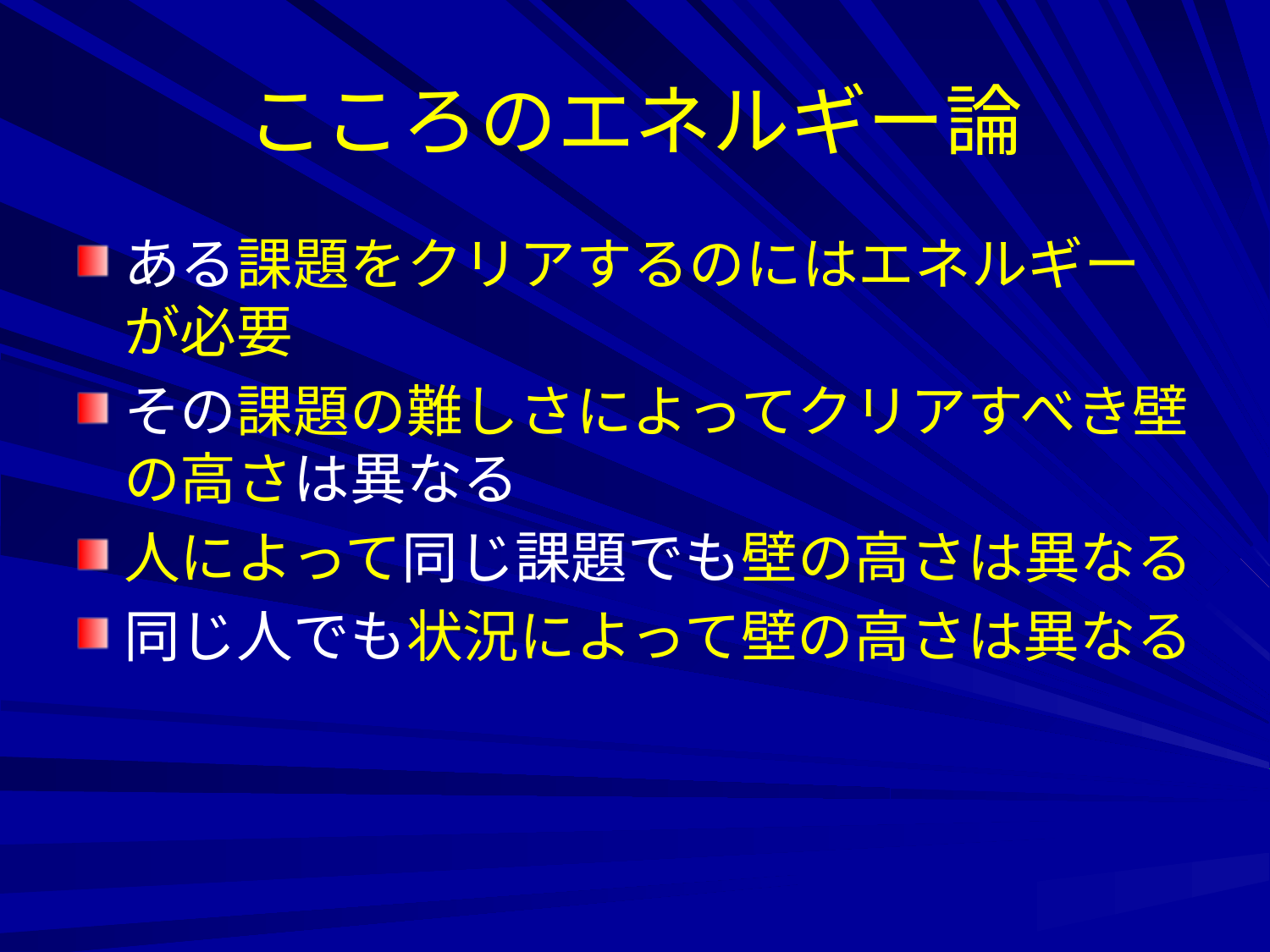

# こころのエネルギー論
ある課題をクリアするのにはエネルギーが必要
その課題の難しさによってクリアすべき壁の高さは異なる
人によって同じ課題でも壁の高さは異なる
同じ人でも状況によって壁の高さは異なる